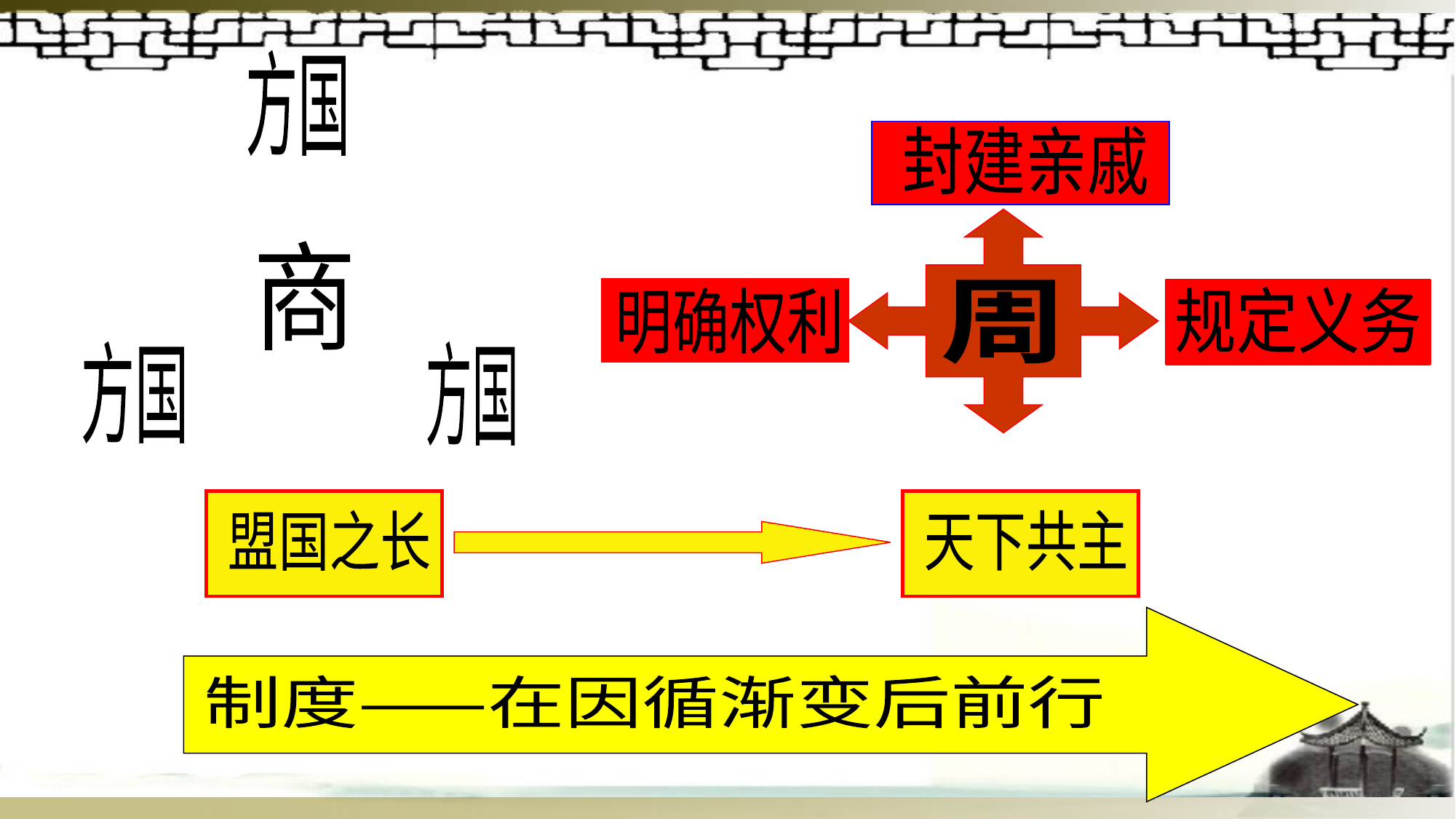

方国
商
方国

封建亲戚

周

明确权利

规定义务
方国

盟国之长

天下共主

制度——在因循渐变后前行